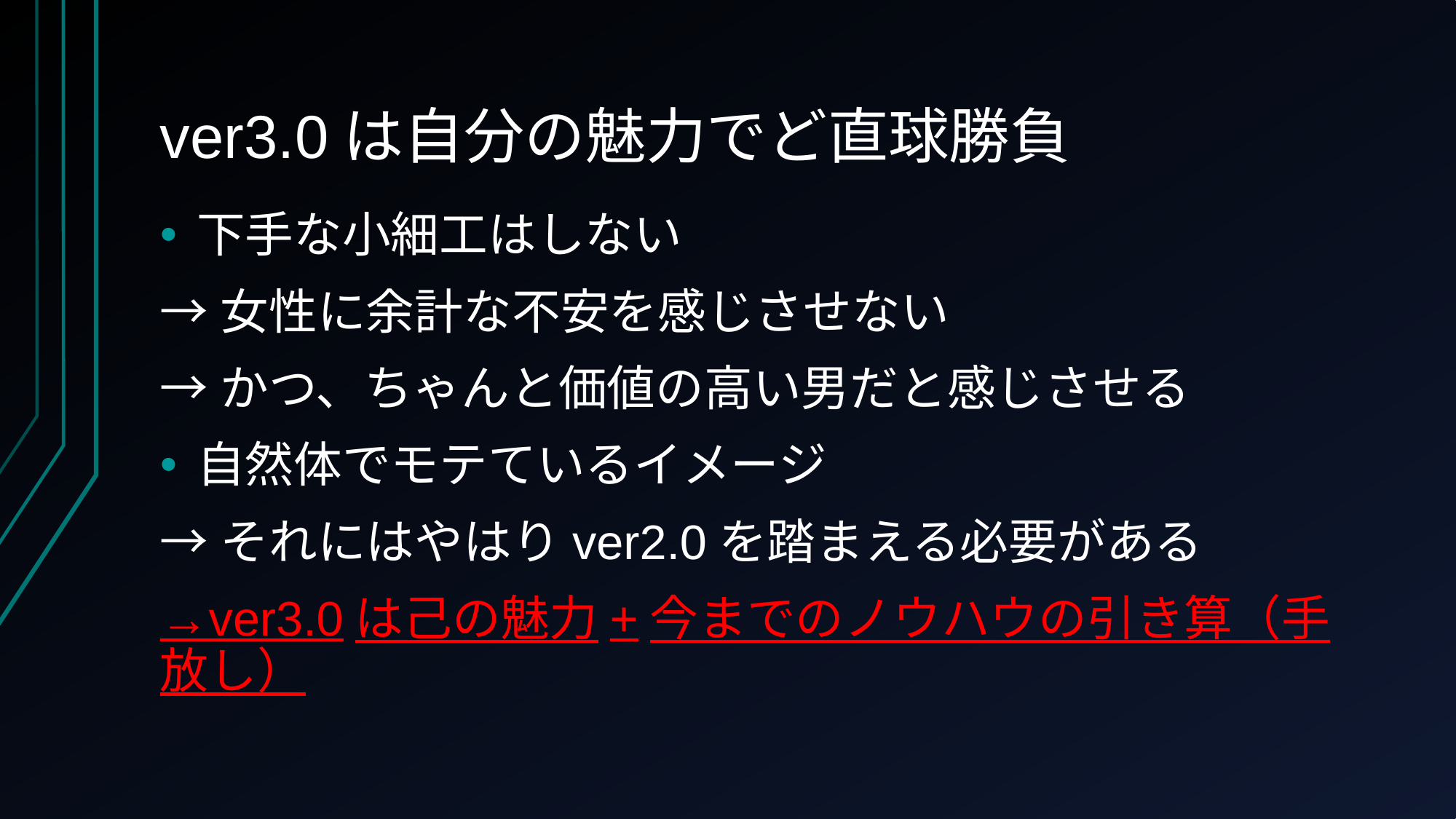

# ver3.0は自分の魅力でど直球勝負
下手な小細工はしない
→女性に余計な不安を感じさせない
→かつ、ちゃんと価値の高い男だと感じさせる
自然体でモテているイメージ
→それにはやはりver2.0を踏まえる必要がある
→ver3.0は己の魅力+今までのノウハウの引き算（手放し）